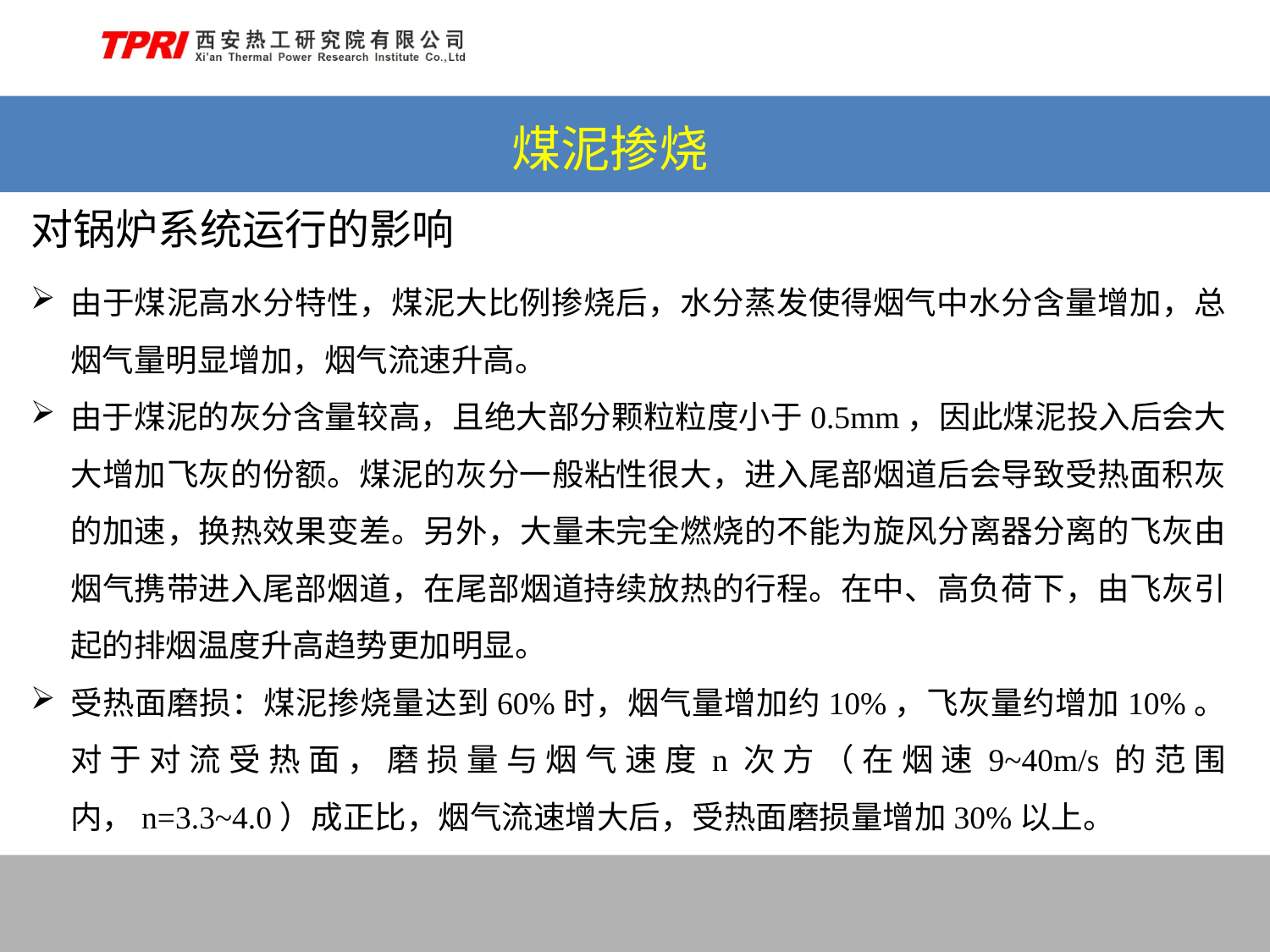

# 煤泥掺烧
对锅炉系统运行的影响
由于煤泥高水分特性，煤泥大比例掺烧后，水分蒸发使得烟气中水分含量增加，总烟气量明显增加，烟气流速升高。
由于煤泥的灰分含量较高，且绝大部分颗粒粒度小于0.5mm，因此煤泥投入后会大大增加飞灰的份额。煤泥的灰分一般粘性很大，进入尾部烟道后会导致受热面积灰的加速，换热效果变差。另外，大量未完全燃烧的不能为旋风分离器分离的飞灰由烟气携带进入尾部烟道，在尾部烟道持续放热的行程。在中、高负荷下，由飞灰引起的排烟温度升高趋势更加明显。
受热面磨损：煤泥掺烧量达到60%时，烟气量增加约10%，飞灰量约增加10%。对于对流受热面，磨损量与烟气速度n次方（在烟速9~40m/s的范围内，n=3.3~4.0）成正比，烟气流速增大后，受热面磨损量增加30%以上。